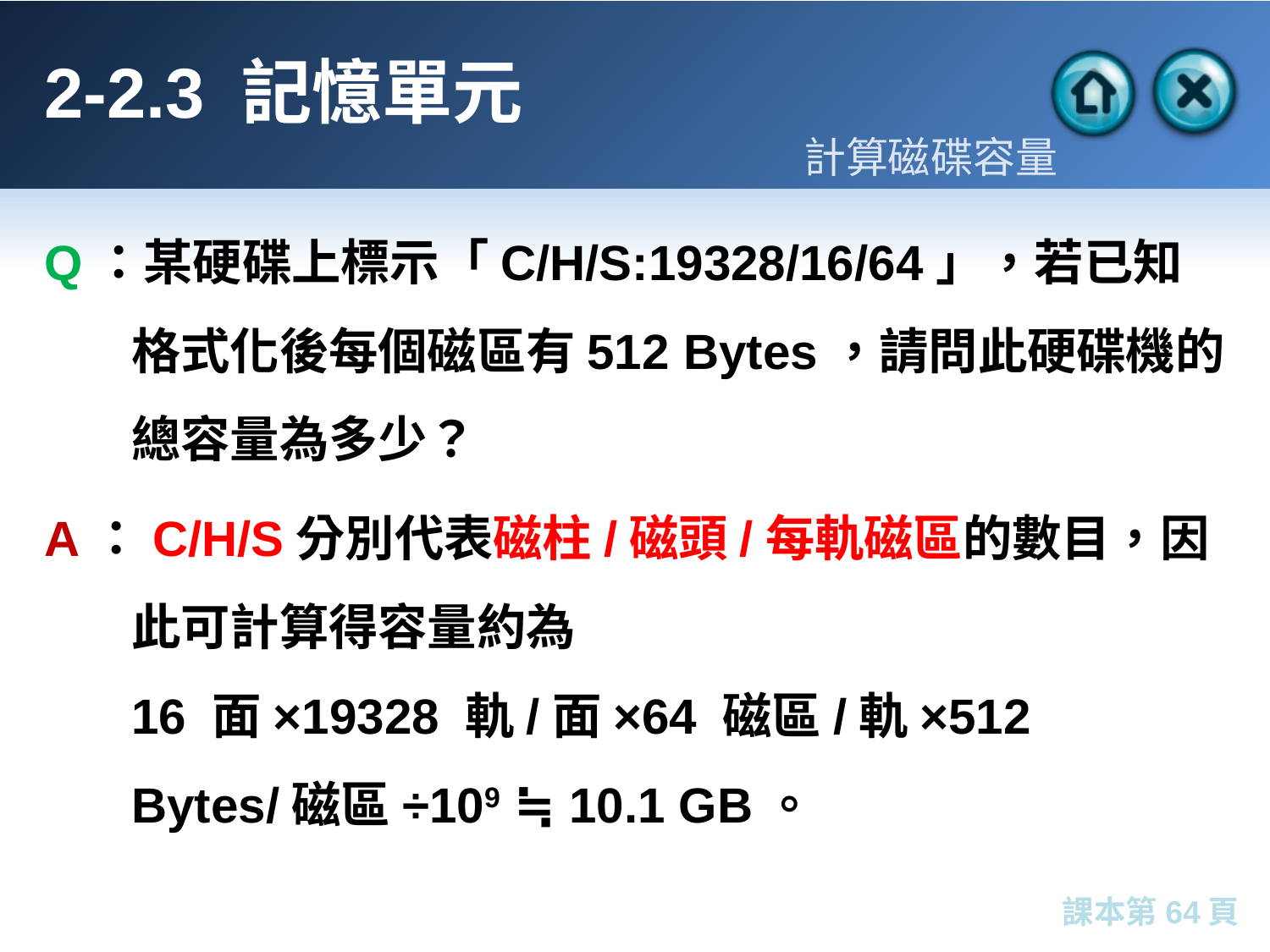

# 2-2.3 記憶單元
計算磁碟容量
Q：某硬碟上標示「C/H/S:19328/16/64」，若已知格式化後每個磁區有512 Bytes，請問此硬碟機的總容量為多少？
A：C/H/S分別代表磁柱/磁頭/每軌磁區的數目，因此可計算得容量約為
16 面×19328 軌/面×64 磁區/軌×512 Bytes/磁區÷109 ≒ 10.1 GB。

課本第64頁